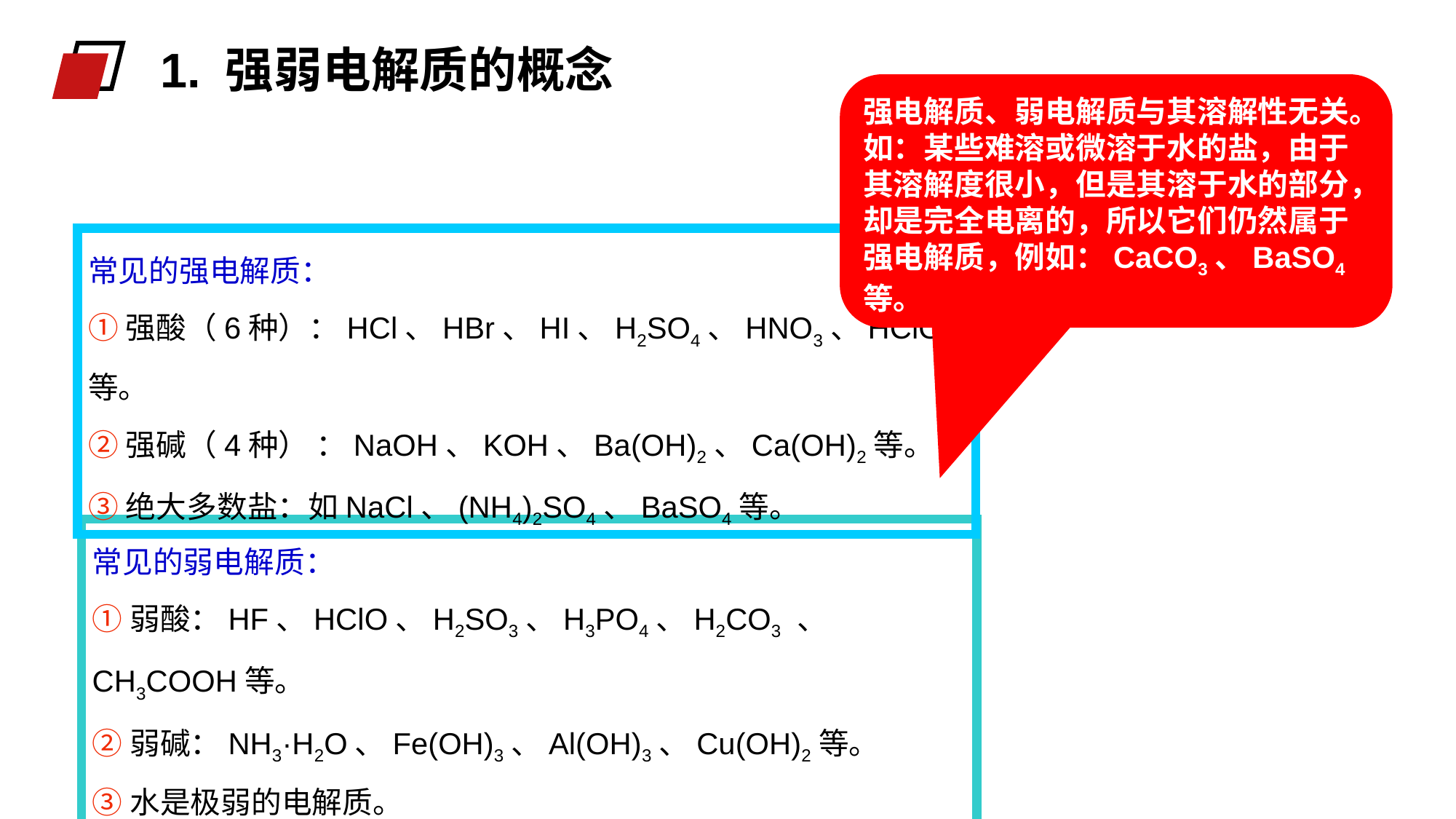

1. 强弱电解质的概念
强电解质、弱电解质与其溶解性无关。如：某些难溶或微溶于水的盐，由于其溶解度很小，但是其溶于水的部分，却是完全电离的，所以它们仍然属于强电解质，例如：CaCO3、BaSO4等。
常见的强电解质：
①强酸（6种）：HCl、HBr、HI、H2SO4、HNO3、HClO4等。
②强碱（4种） ：NaOH、KOH、Ba(OH)2、Ca(OH)2等。
③绝大多数盐：如NaCl、(NH4)2SO4、BaSO4等。

常见的弱电解质：
①弱酸：HF、HClO、H2SO3、H3PO4、H2CO3 、 CH3COOH等。
②弱碱：NH3·H2O、Fe(OH)3、Al(OH)3、Cu(OH)2等。
③水是极弱的电解质。